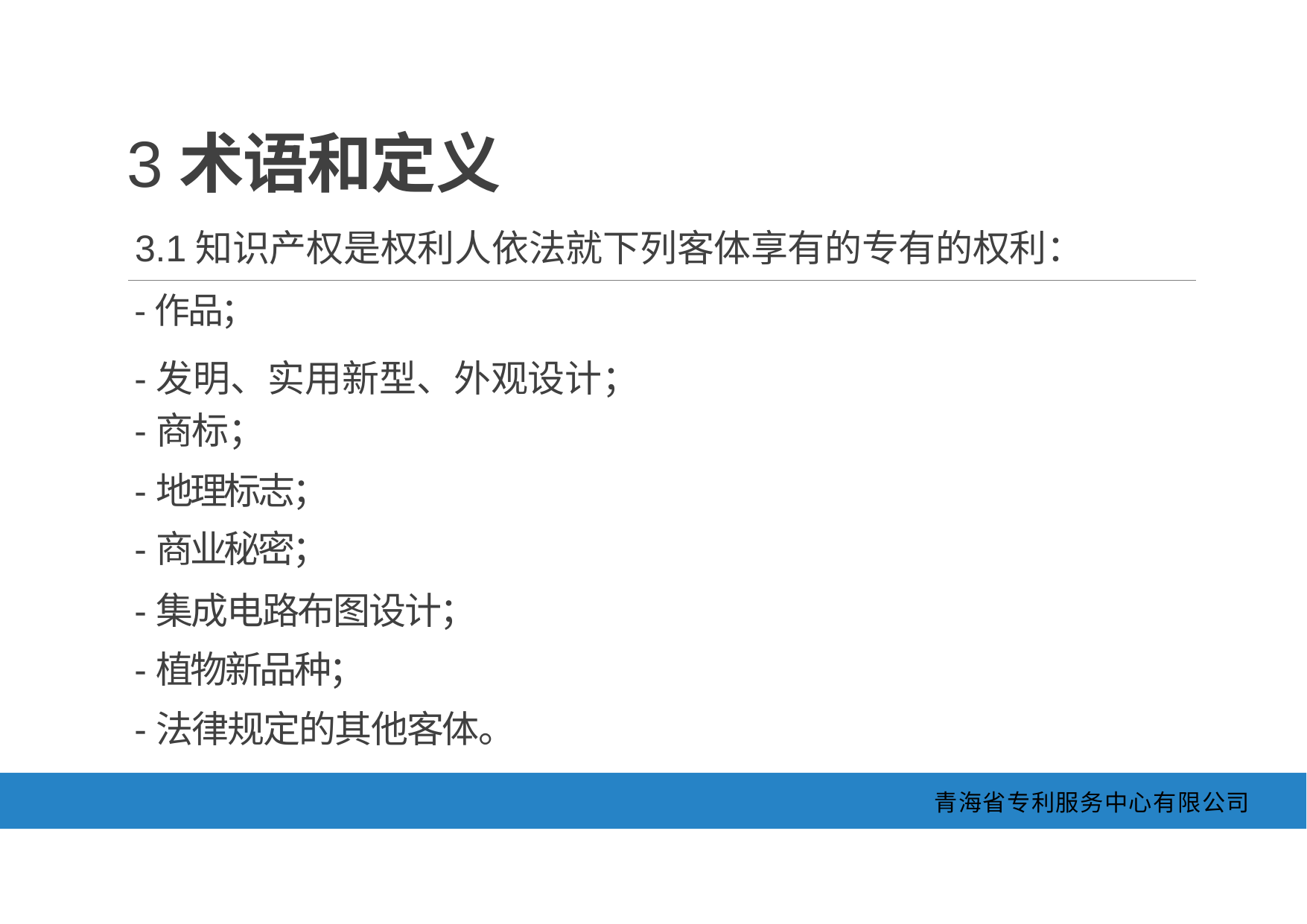

3术语和定义

3.1知识产权是权利人依法就下列客体享有的专有的权利：

-作品；
-发明、实用新型、外观设计； -商标；
-地理标志；
-商业秘密；
-集成电路布图设计；
-植物新品种；

-法律规定的其他客体。

青海省专利服务中心有限公司